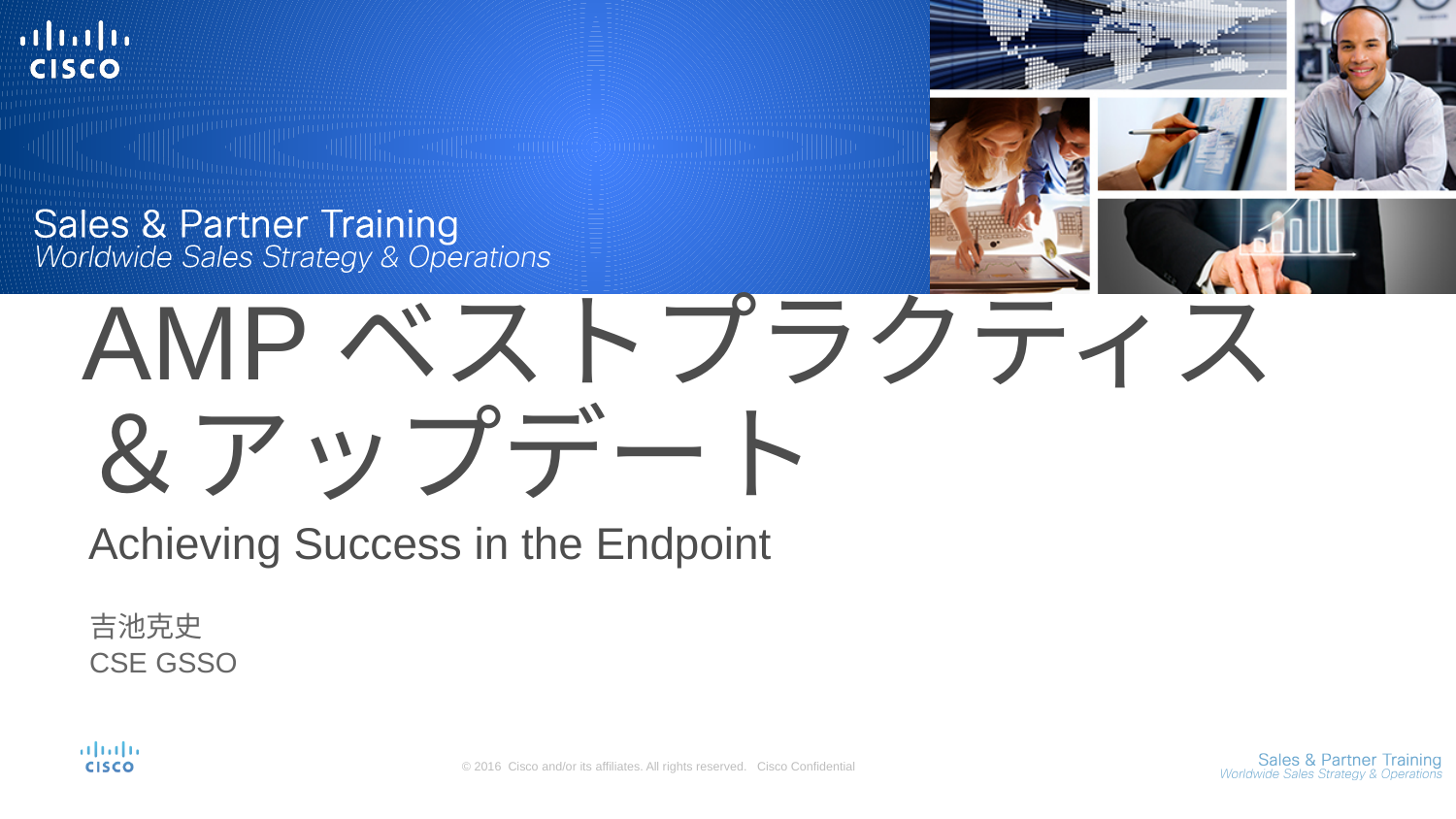

# AMPベストプラクティス ＆アップデート
Achieving Success in the Endpoint
吉池克史
CSE GSSO